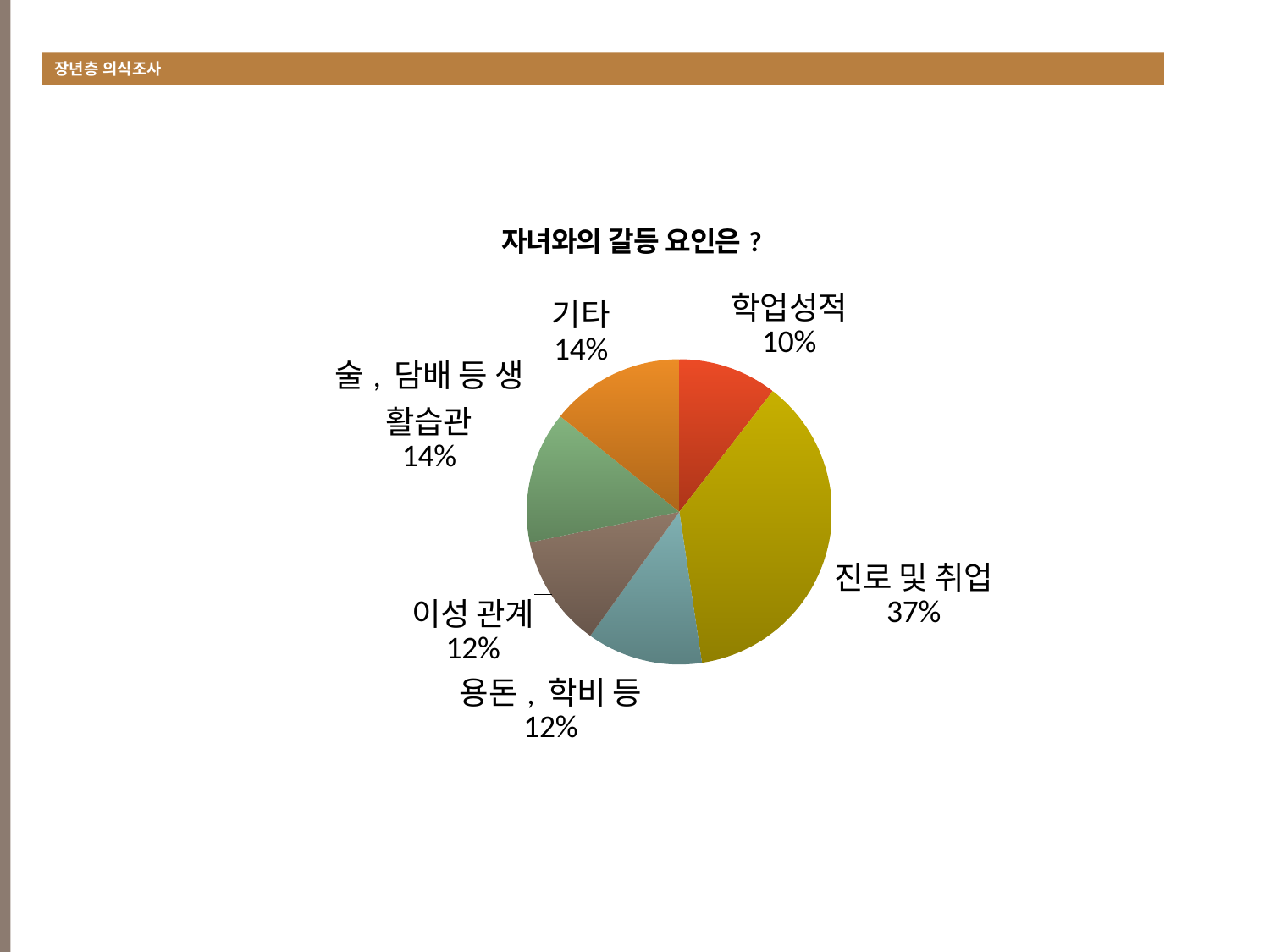

장년층 의식조사

#

### Chart:

| Category | 자녀와의 갈등 요인은?  |
|---|---|
| 학업성적 | 75.0 |
| 진로 및 취업 | 266.0 |
| 용돈, 학비 등 | 88.0 |
| 이성 관계 | 85.0 |
| 술, 담배 등 생활습관 | 100.0 |
| 기타 | 102.0 |